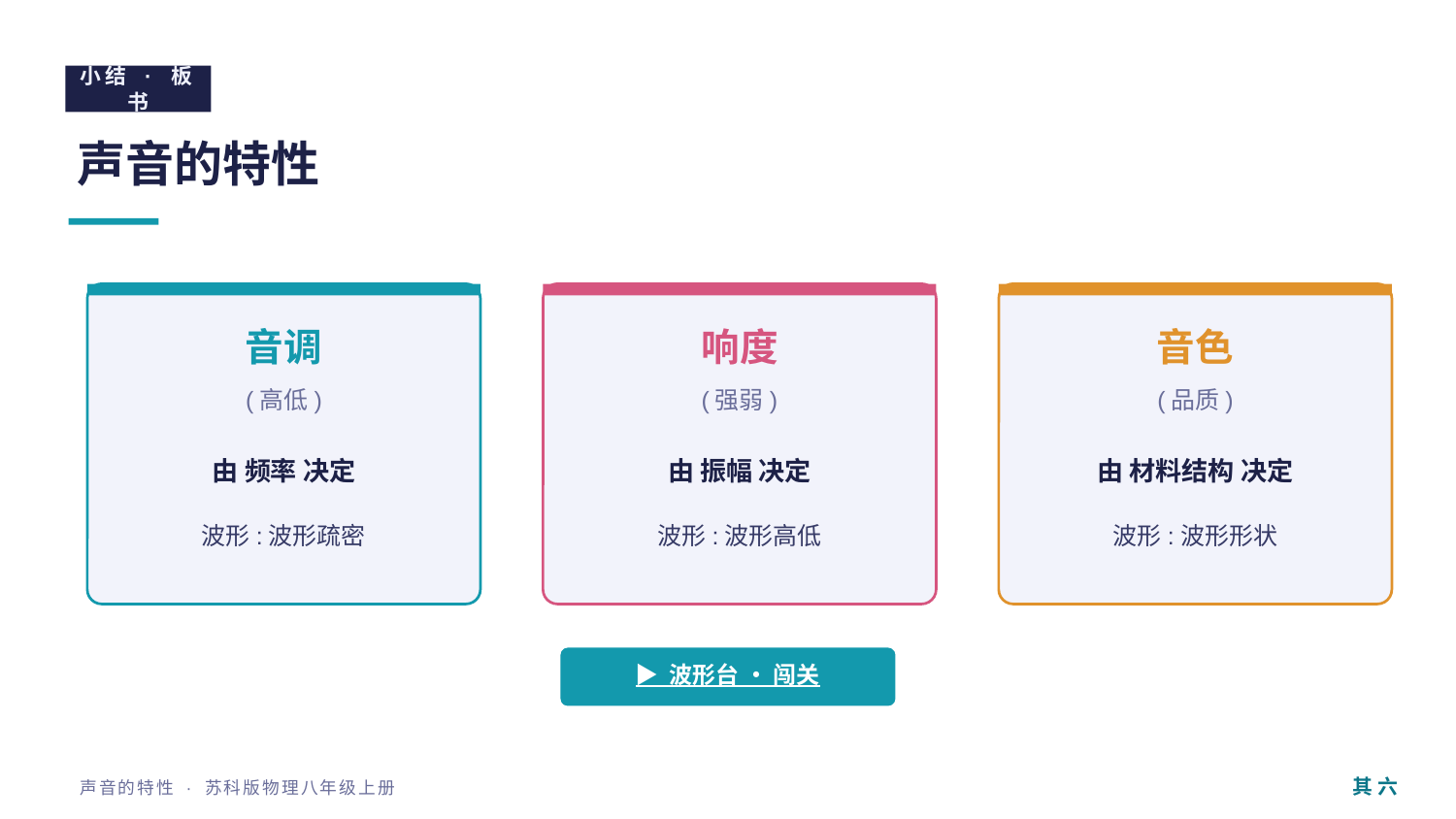

小结 · 板书

声音的特性

音调
响度
音色
(高低)
(强弱)
(品质)
由 频率 决定
由 振幅 决定
由 材料结构 决定
波形:波形疏密
波形:波形高低
波形:波形形状
▶  波形台 · 闯关

其 六
声音的特性 · 苏科版物理八年级上册